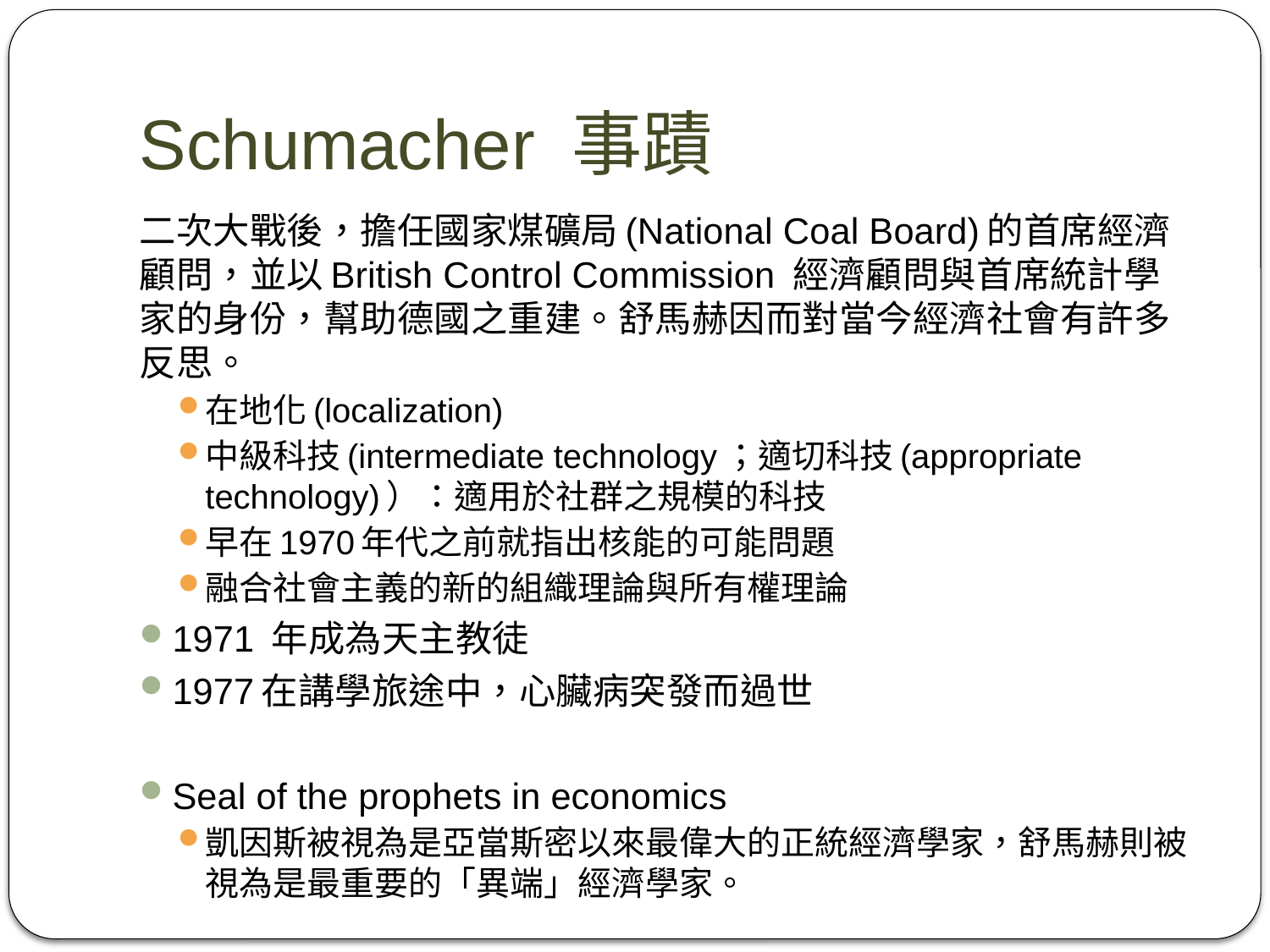

# Schumacher 事蹟
二次大戰後，擔任國家煤礦局(National Coal Board)的首席經濟顧問，並以British Control Commission 經濟顧問與首席統計學家的身份，幫助德國之重建。舒馬赫因而對當今經濟社會有許多反思。
在地化(localization)
中級科技(intermediate technology；適切科技(appropriate technology)）：適用於社群之規模的科技
早在1970年代之前就指出核能的可能問題
融合社會主義的新的組織理論與所有權理論
1971 年成為天主教徒
1977在講學旅途中，心臟病突發而過世

Seal of the prophets in economics
凱因斯被視為是亞當斯密以來最偉大的正統經濟學家，舒馬赫則被視為是最重要的「異端」經濟學家。